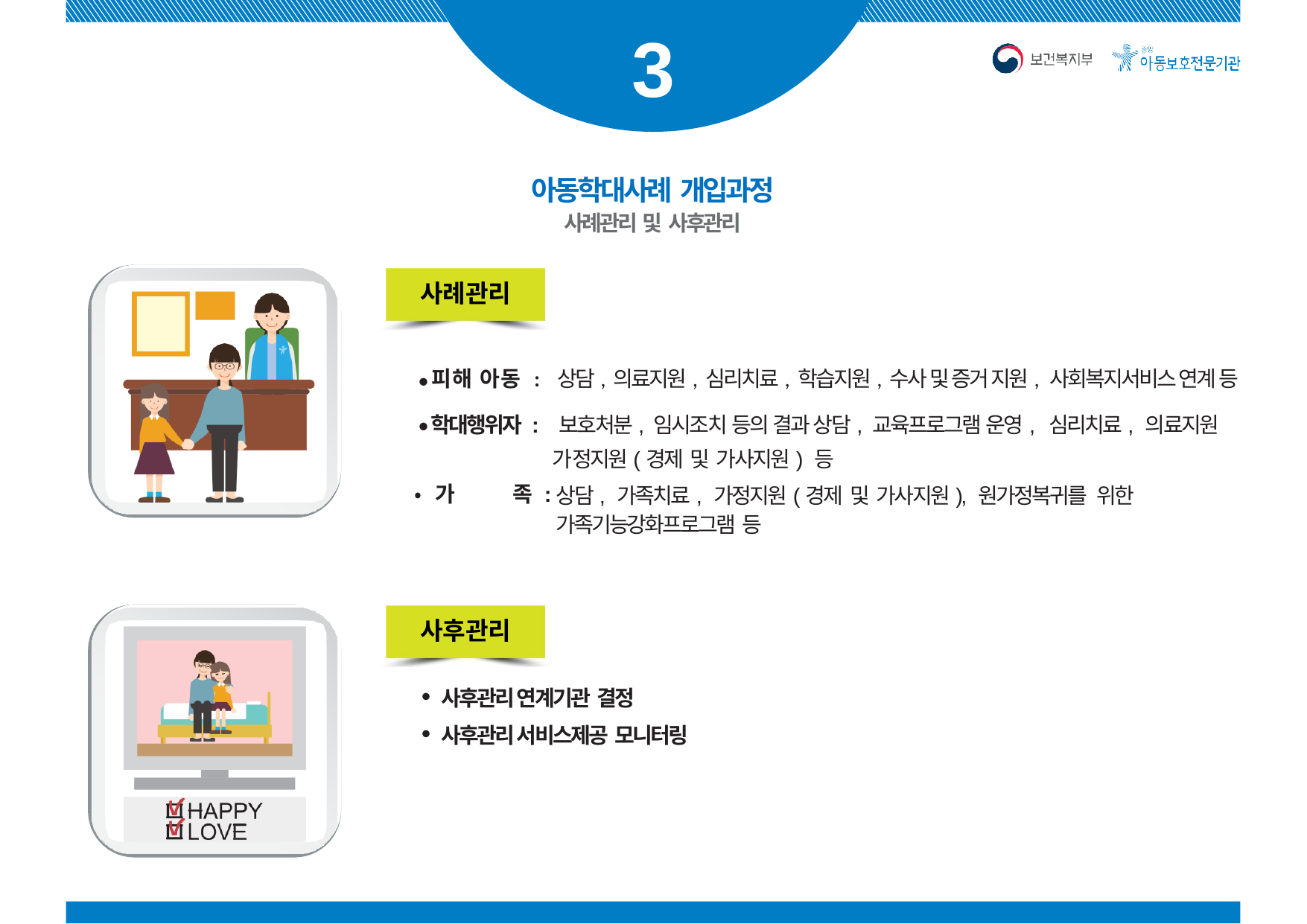

# 3

아동학대사례 개입과정
사례관리 및 사후관리

사례관리

피해 아동 :  상담, 의료지원, 심리치료, 학습지원, 수사 및 증거 지원,  사회복지서비스 연계 등
•
학대행위자 :  보호처분, 임시조치 등의 결과 상담, 교육프로그램 운영,  심리치료, 의료지원
•
  가정지원(경제 및 가사지원) 등
상담, 가족치료, 가정지원(경제 및 가사지원), 원가정복귀를  위한
가족기능강화프로그램 등
족 :
•가

사후관리

사후관리 연계기관 결정
사후관리 서비스제공 모니터링